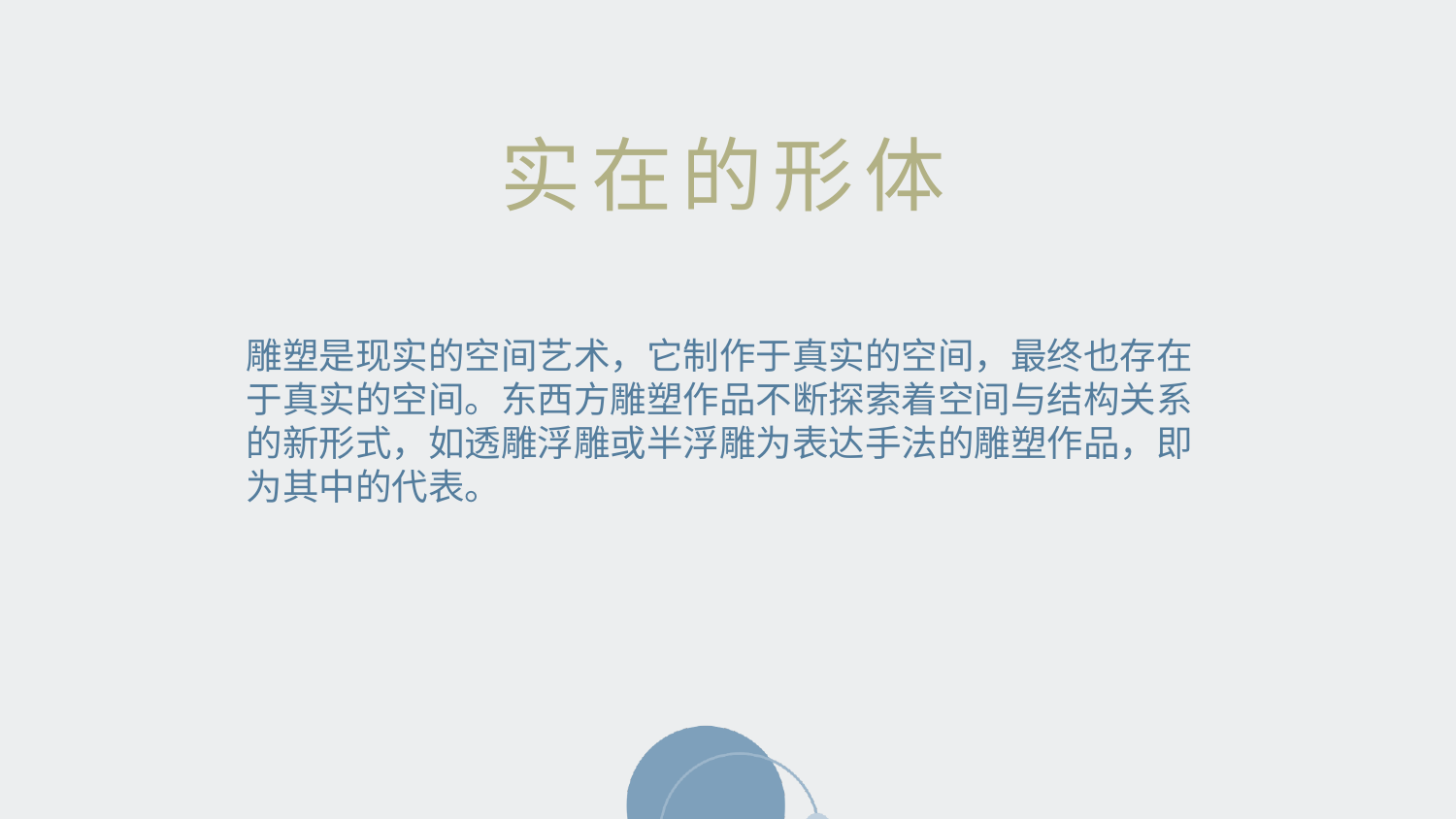

实在的形体
雕塑是现实的空间艺术，它制作于真实的空间，最终也存在于真实的空间。东西方雕塑作品不断探索着空间与结构关系的新形式，如透雕浮雕或半浮雕为表达手法的雕塑作品，即为其中的代表。